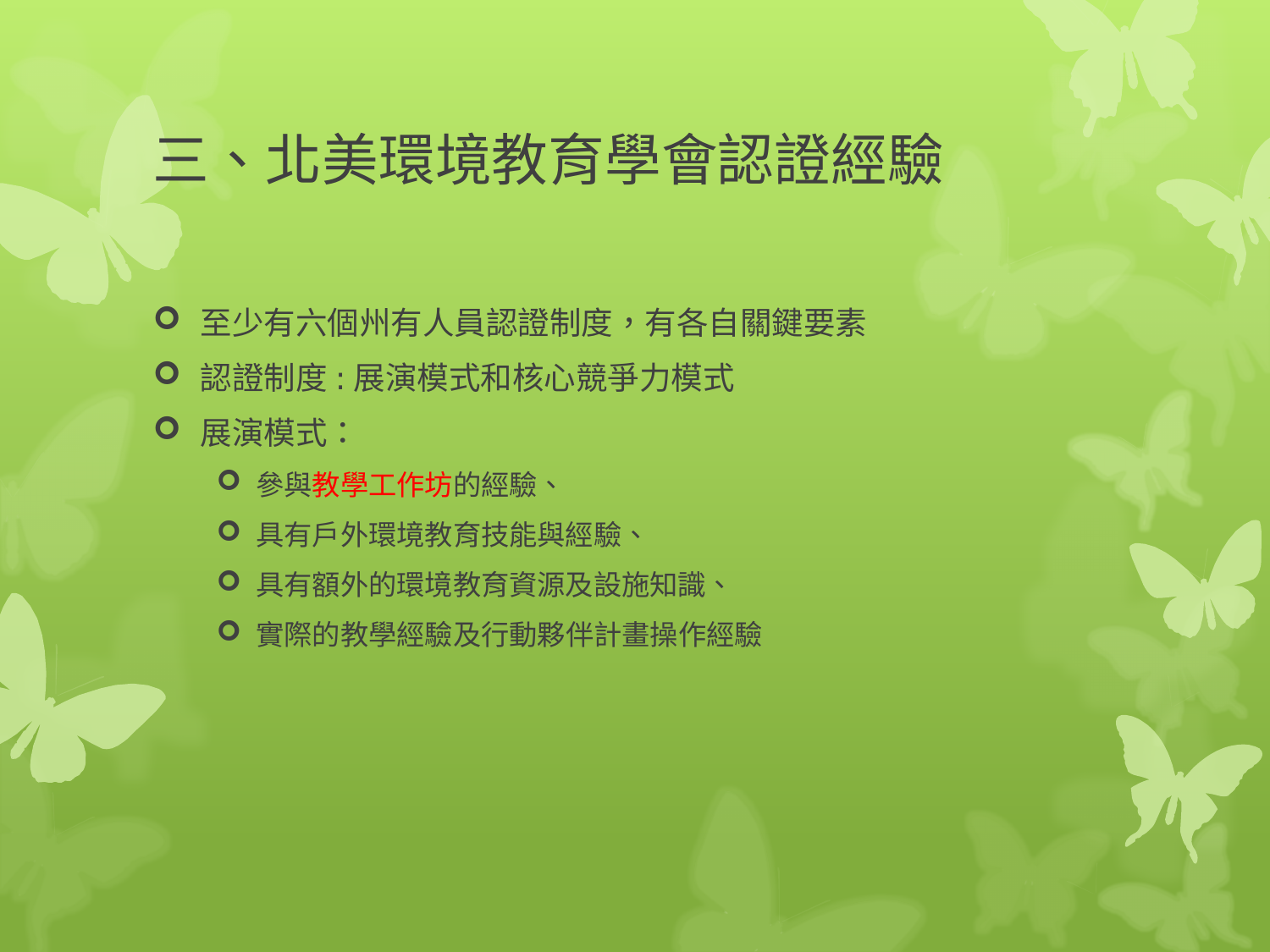

# 三、北美環境教育學會認證經驗
至少有六個州有人員認證制度，有各自關鍵要素
認證制度:展演模式和核心競爭力模式
展演模式：
參與教學工作坊的經驗、
具有戶外環境教育技能與經驗、
具有額外的環境教育資源及設施知識、
實際的教學經驗及行動夥伴計畫操作經驗